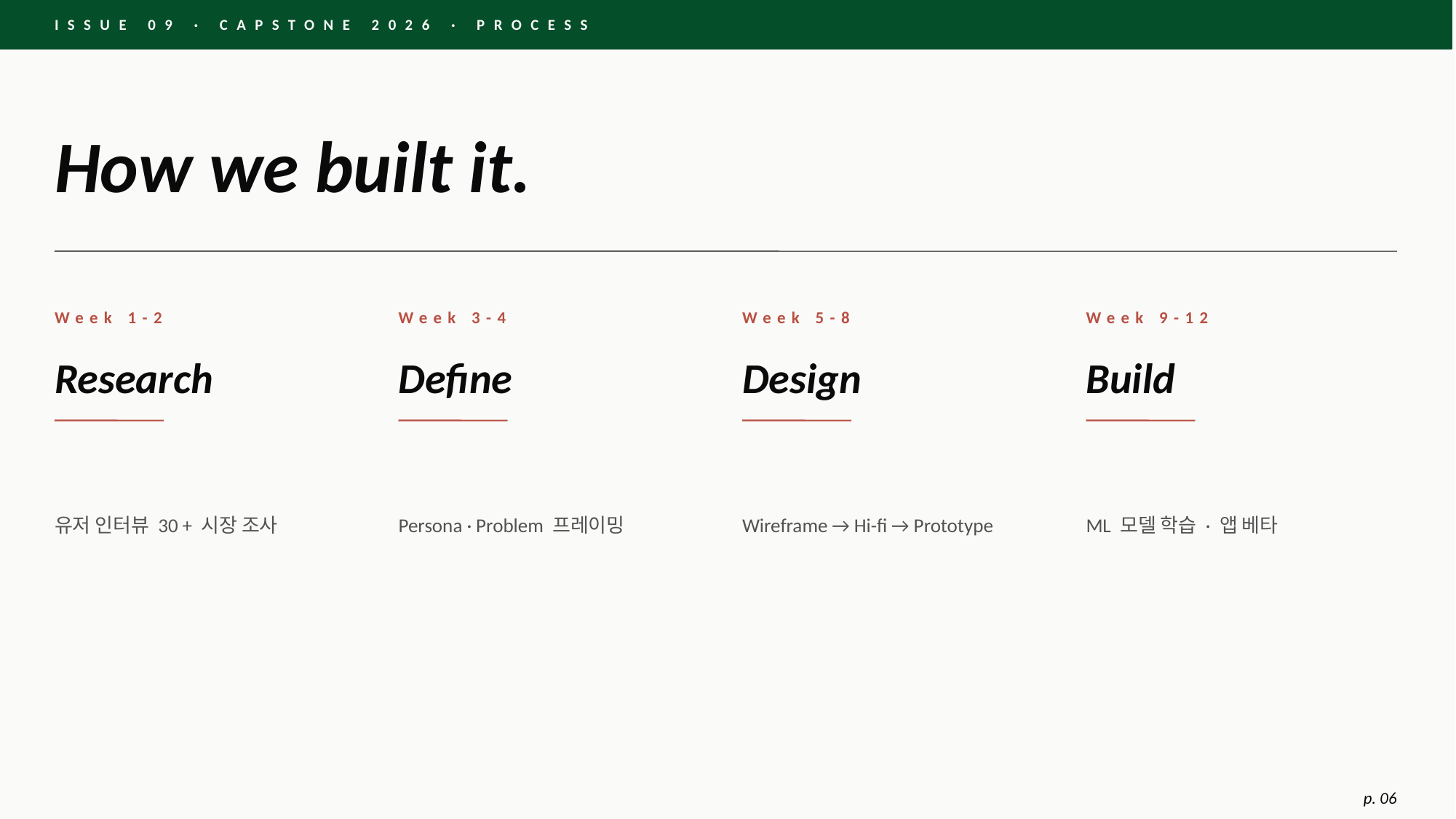

ISSUE 09 · CAPSTONE 2026 · PROCESS
How we built it.

Week 1-2
Week 3-4
Week 5-8
Week 9-12
Research
Define
Design
Build

유저 인터뷰 30 + 시장 조사
Persona · Problem 프레이밍
Wireframe → Hi-fi → Prototype
ML 모델 학습 · 앱 베타
p. 06